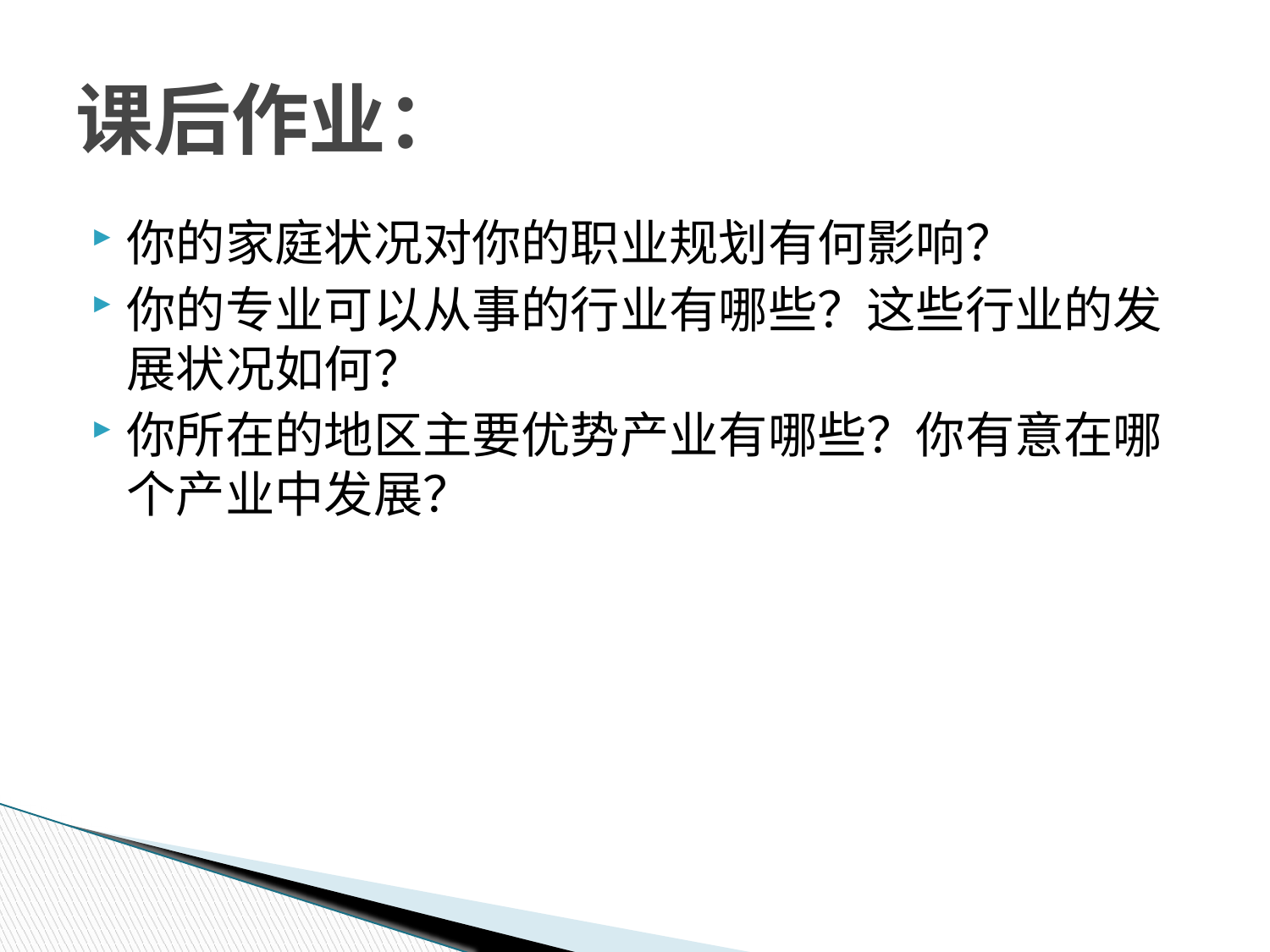

# 课后作业：
你的家庭状况对你的职业规划有何影响？
你的专业可以从事的行业有哪些？这些行业的发展状况如何？
你所在的地区主要优势产业有哪些？你有意在哪个产业中发展？